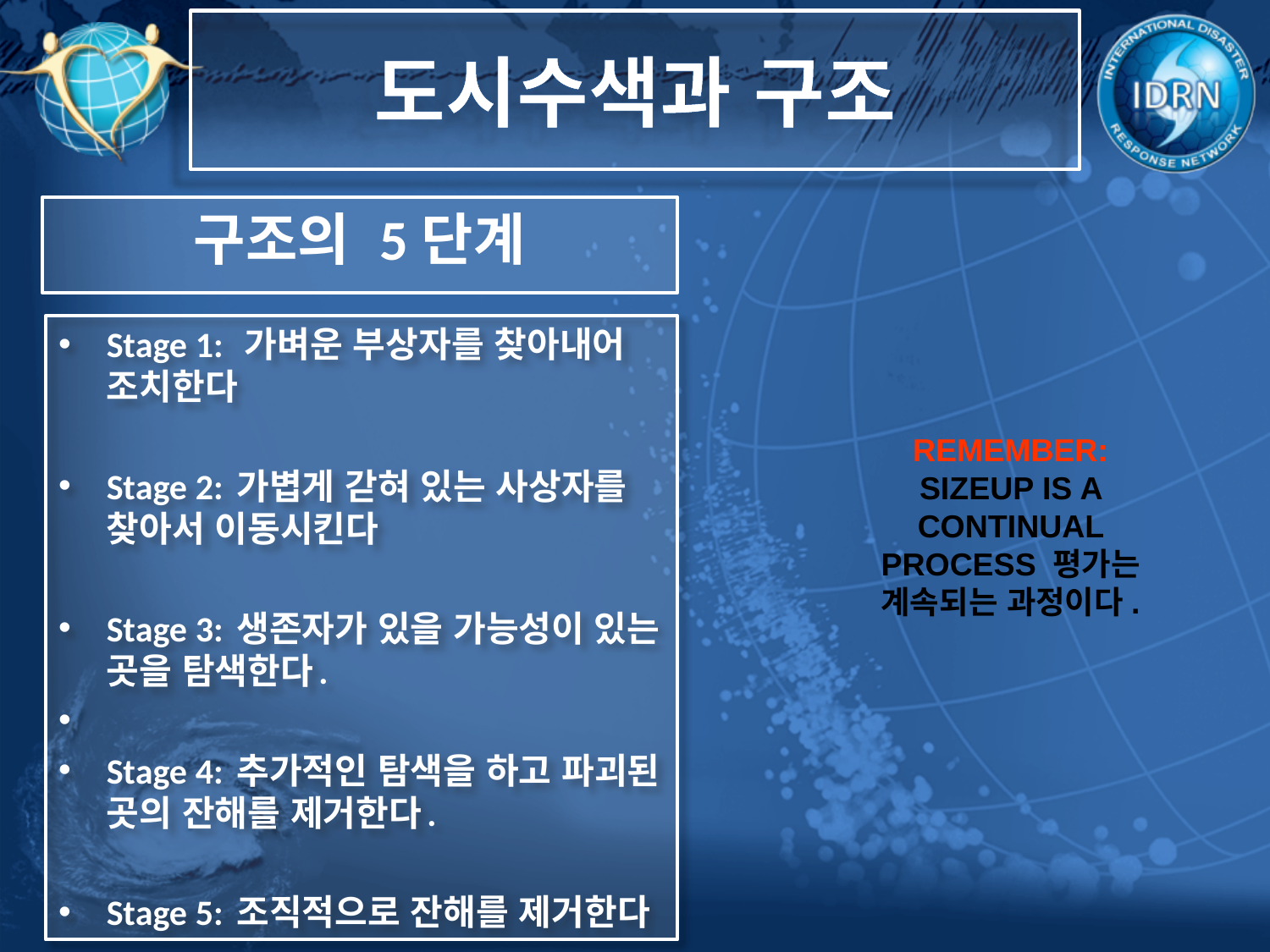

도시수색과 구조
구조의 5단계

REMEMBER: SIZEUP IS A CONTINUAL PROCESS 평가는 계속되는 과정이다.
Stage 1:  가벼운 부상자를 찾아내어  조치한다

Stage 2: 가볍게 갇혀 있는 사상자를 찾아서 이동시킨다

Stage 3: 생존자가 있을 가능성이 있는 곳을 탐색한다.

Stage 4: 추가적인 탐색을 하고 파괴된 곳의 잔해를 제거한다.

Stage 5: 조직적으로 잔해를 제거한다